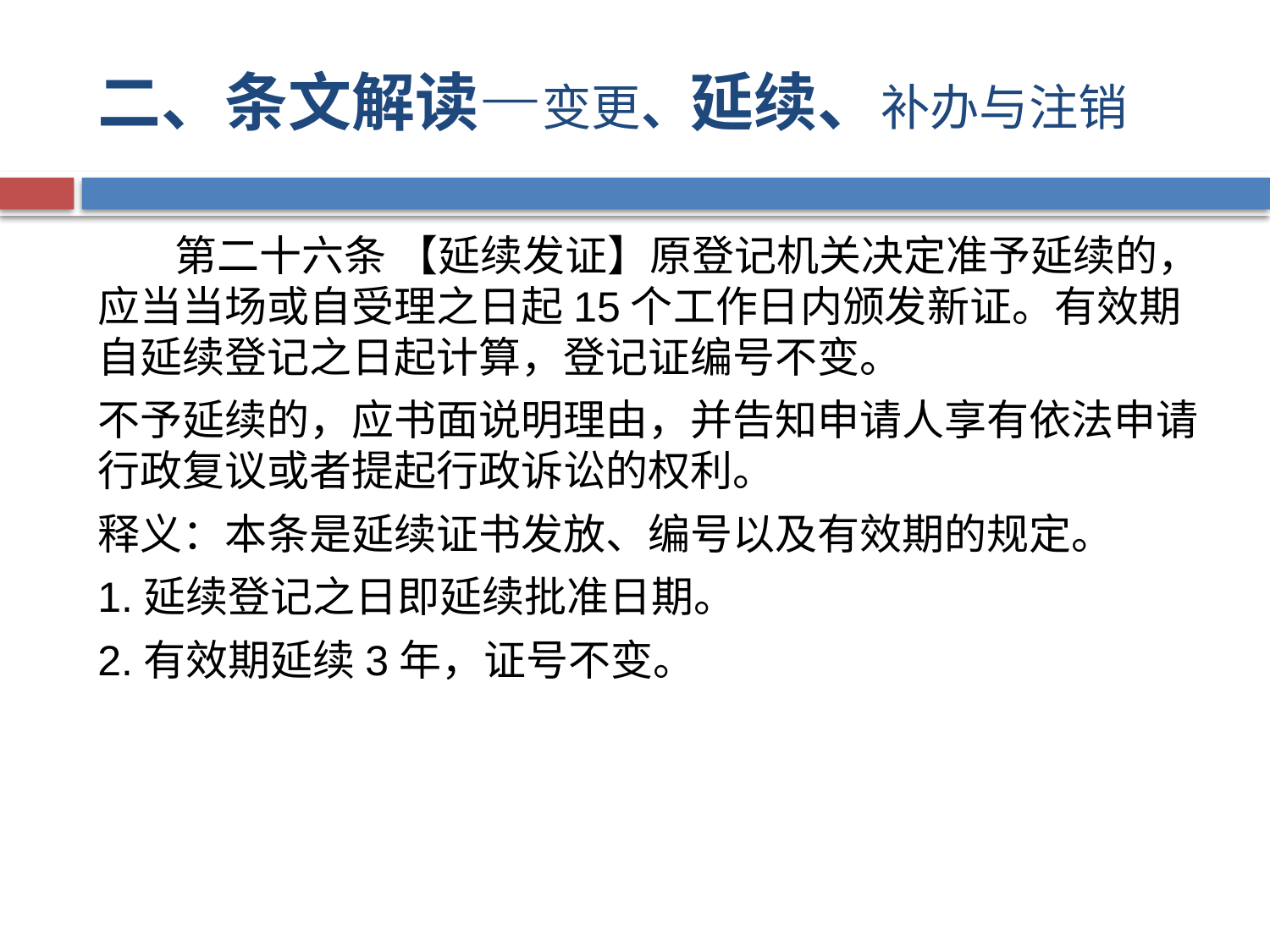

# 二、条文解读—变更、延续、补办与注销
       第二十六条 【延续发证】原登记机关决定准予延续的，应当当场或自受理之日起15个工作日内颁发新证。有效期自延续登记之日起计算，登记证编号不变。
不予延续的，应书面说明理由，并告知申请人享有依法申请行政复议或者提起行政诉讼的权利。
释义：本条是延续证书发放、编号以及有效期的规定。
1.延续登记之日即延续批准日期。
2.有效期延续3年，证号不变。